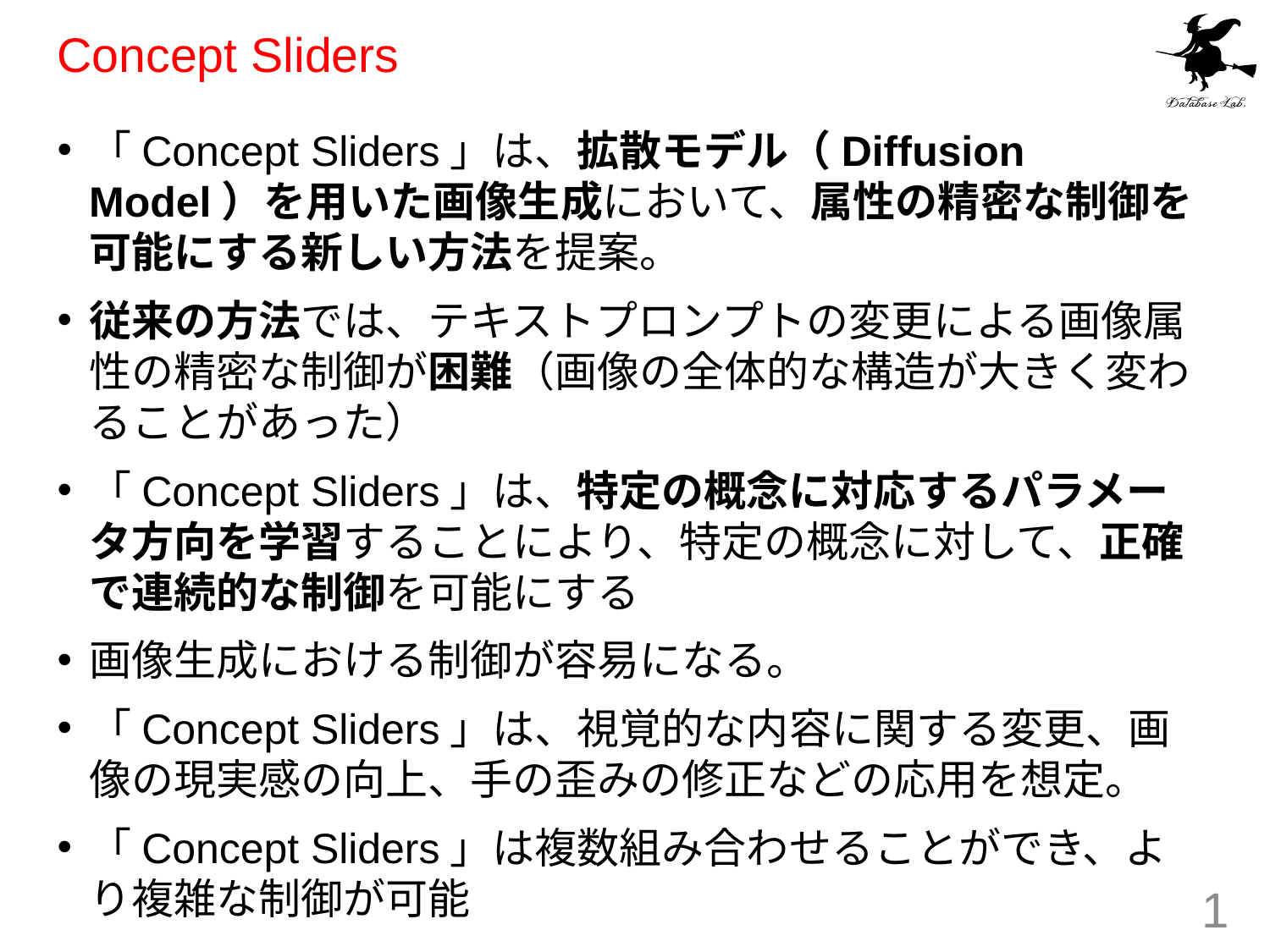

# Concept Sliders
「Concept Sliders」は、拡散モデル（Diffusion Model）を用いた画像生成において、属性の精密な制御を可能にする新しい方法を提案。
従来の方法では、テキストプロンプトの変更による画像属性の精密な制御が困難（画像の全体的な構造が大きく変わることがあった）
「Concept Sliders」は、特定の概念に対応するパラメータ方向を学習することにより、特定の概念に対して、正確で連続的な制御を可能にする
画像生成における制御が容易になる。
「Concept Sliders」は、視覚的な内容に関する変更、画像の現実感の向上、手の歪みの修正などの応用を想定。
「Concept Sliders」は複数組み合わせることができ、より複雑な制御が可能
1